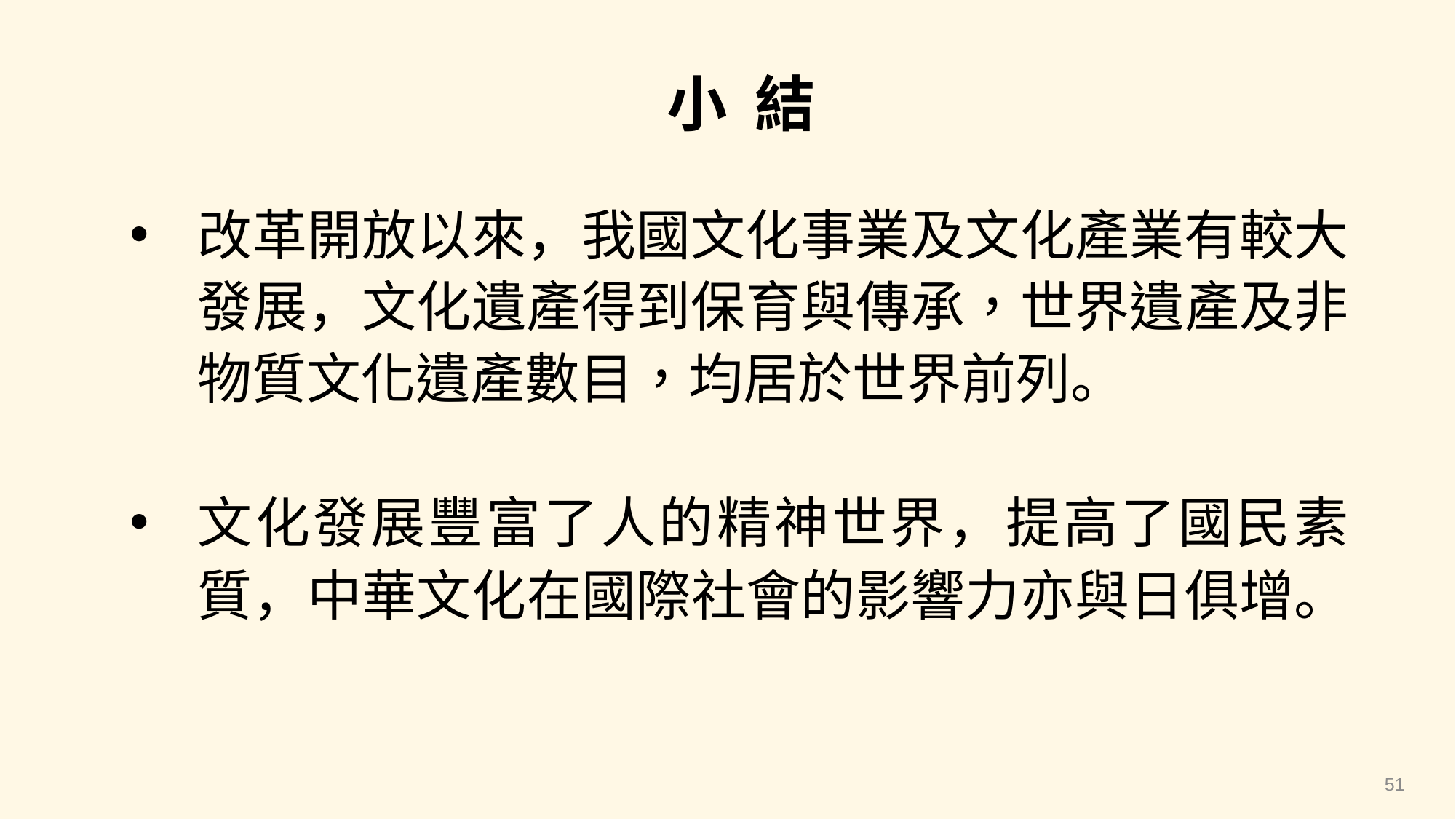

小  結
改革開放以來，我國文化事業及文化產業有較大發展，文化遺產得到保育與傳承，世界遺產及非物質文化遺產數目，均居於世界前列。

文化發展豐富了人的精神世界，提高了國民素質，中華文化在國際社會的影響力亦與日俱增。